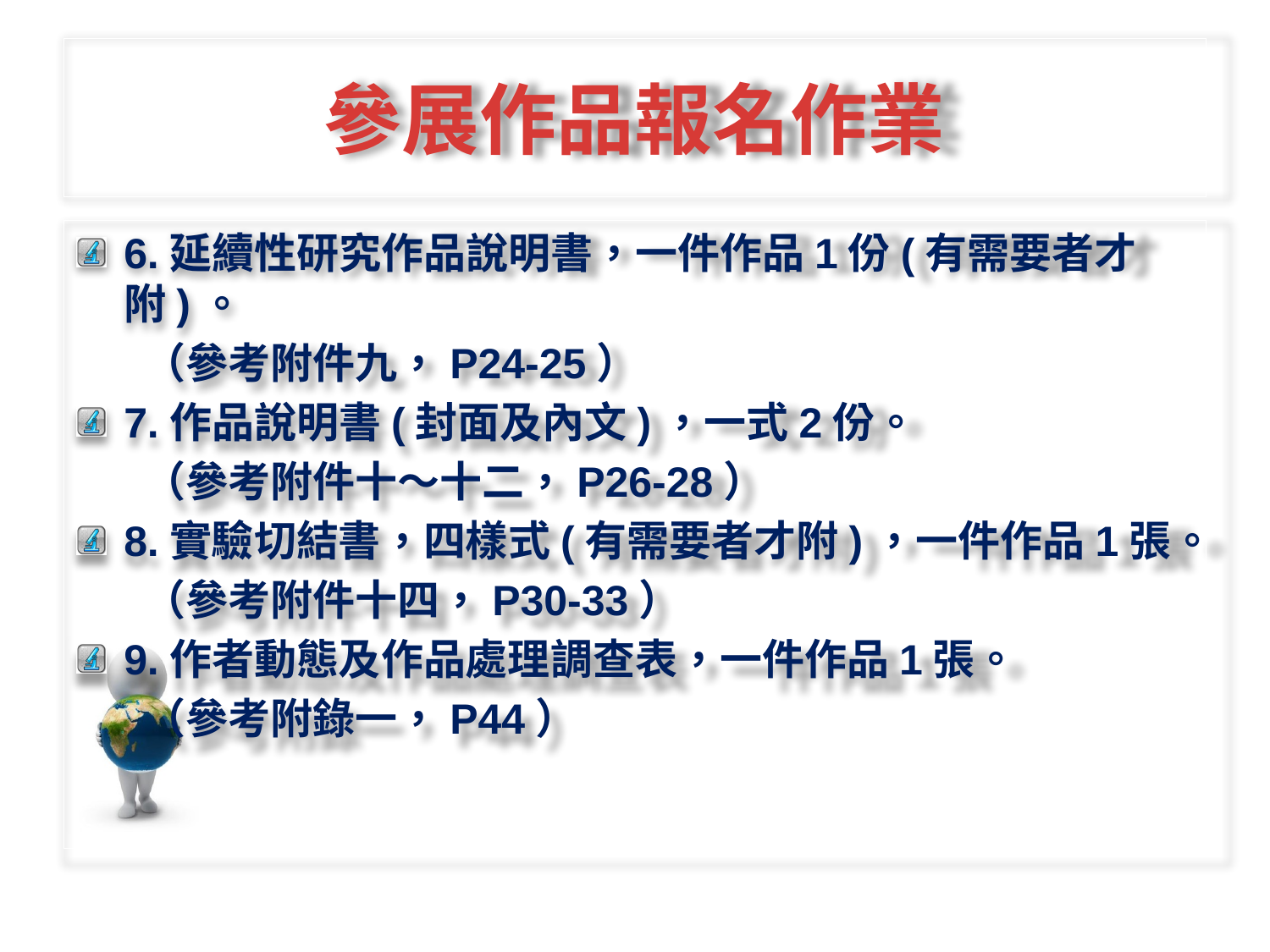

# 參展作品報名作業
6.延續性研究作品說明書，一件作品1份(有需要者才附)。
      （參考附件九，P24-25）
7.作品說明書(封面及內文)，一式2份。
      （參考附件十～十二，P26-28）
8.實驗切結書，四樣式(有需要者才附)，一件作品1張。
      （參考附件十四，P30-33）
9.作者動態及作品處理調查表，一件作品1張。
      （參考附錄一，P44）